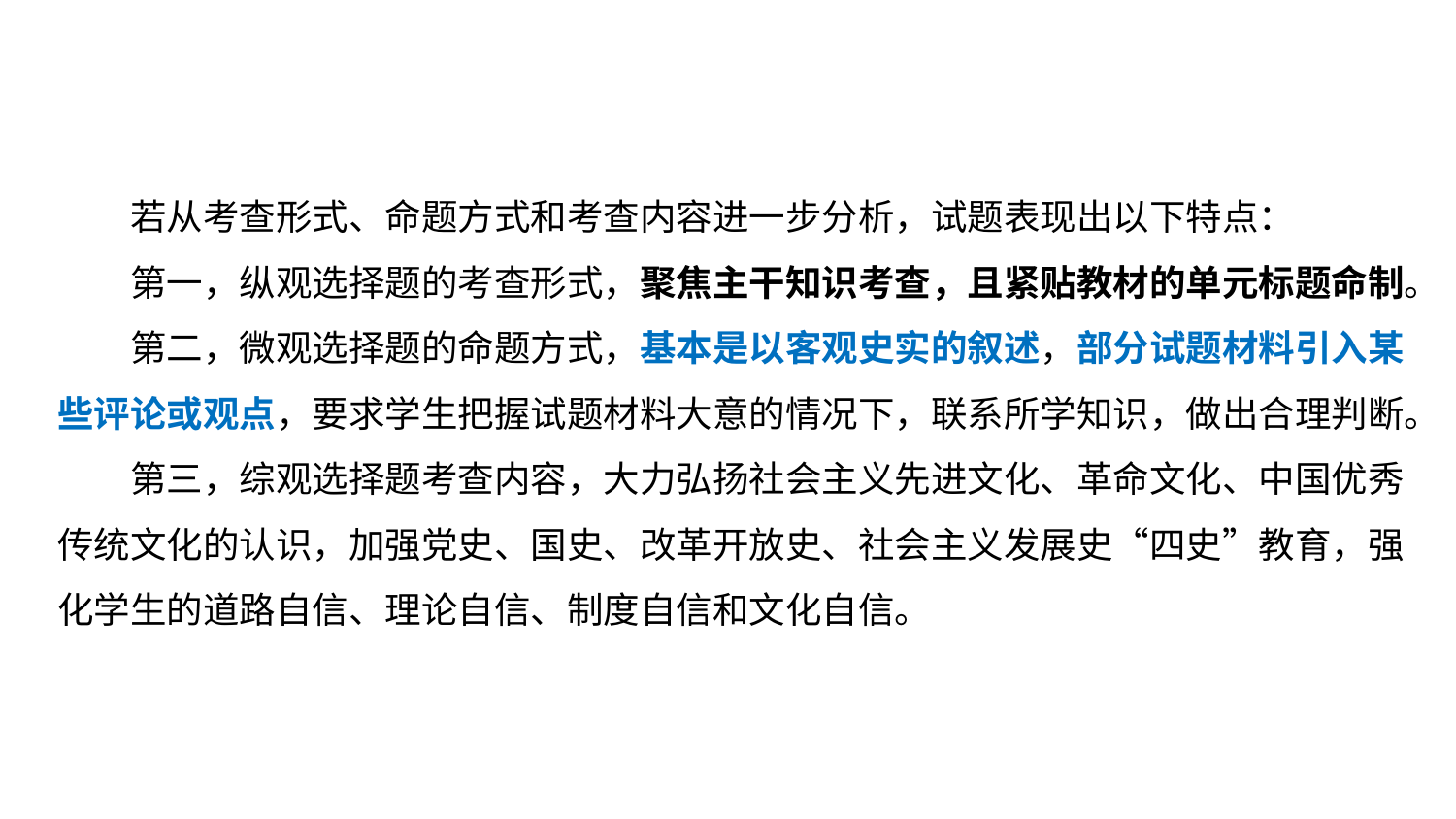

若从考查形式、命题方式和考查内容进一步分析，试题表现出以下特点：
第一，纵观选择题的考查形式，聚焦主干知识考查，且紧贴教材的单元标题命制。
第二，微观选择题的命题方式，基本是以客观史实的叙述，部分试题材料引入某些评论或观点，要求学生把握试题材料大意的情况下，联系所学知识，做出合理判断。
第三，综观选择题考查内容，大力弘扬社会主义先进文化、革命文化、中国优秀传统文化的认识，加强党史、国史、改革开放史、社会主义发展史“四史”教育，强化学生的道路自信、理论自信、制度自信和文化自信。